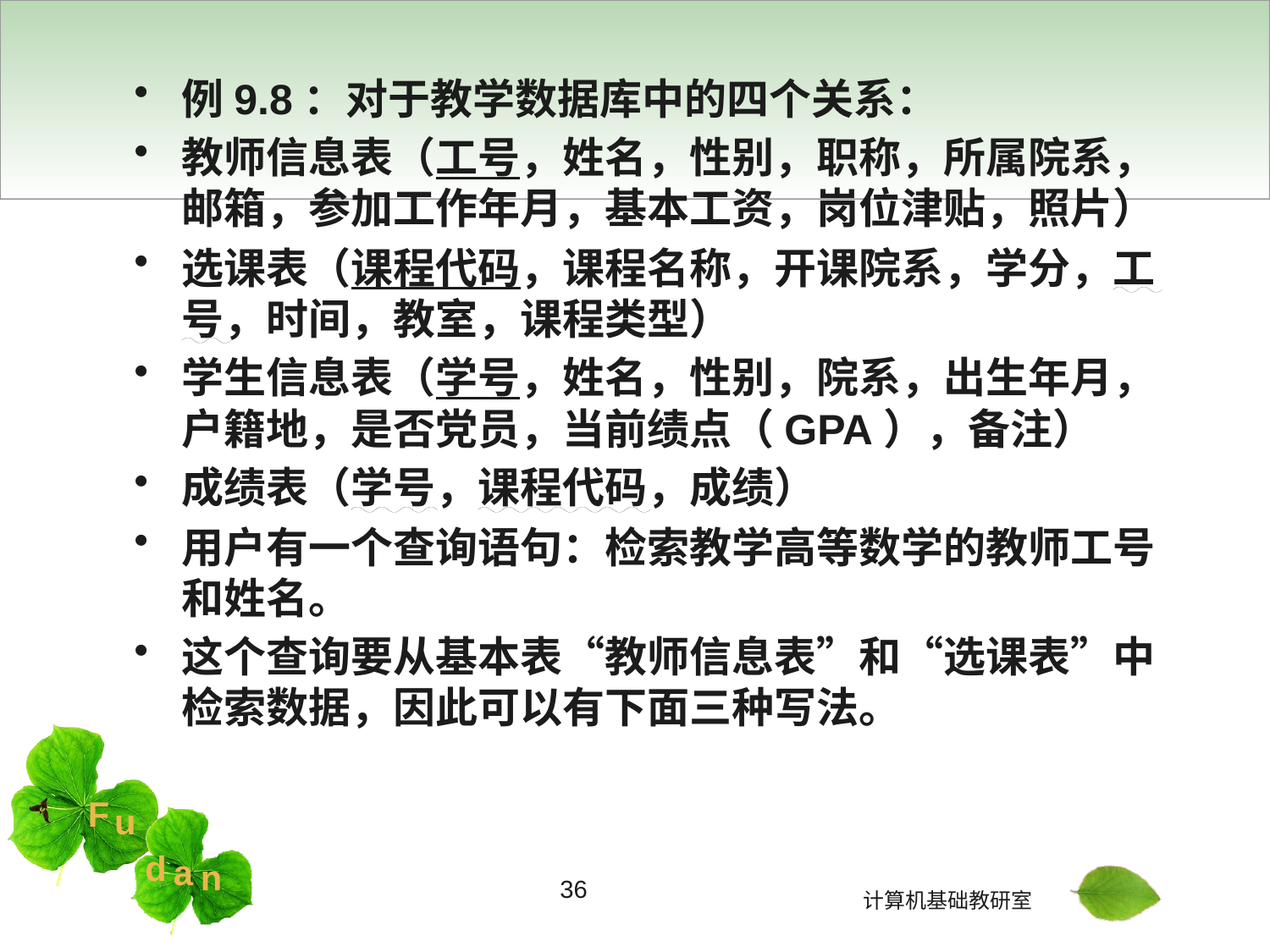

#
例9.8：对于教学数据库中的四个关系：
教师信息表（工号，姓名，性别，职称，所属院系，邮箱，参加工作年月，基本工资，岗位津贴，照片）
选课表（课程代码，课程名称，开课院系，学分，工号，时间，教室，课程类型）
学生信息表（学号，姓名，性别，院系，出生年月，户籍地，是否党员，当前绩点（GPA），备注）
成绩表（学号，课程代码，成绩）
用户有一个查询语句：检索教学高等数学的教师工号和姓名。
这个查询要从基本表“教师信息表”和“选课表”中检索数据，因此可以有下面三种写法。
36